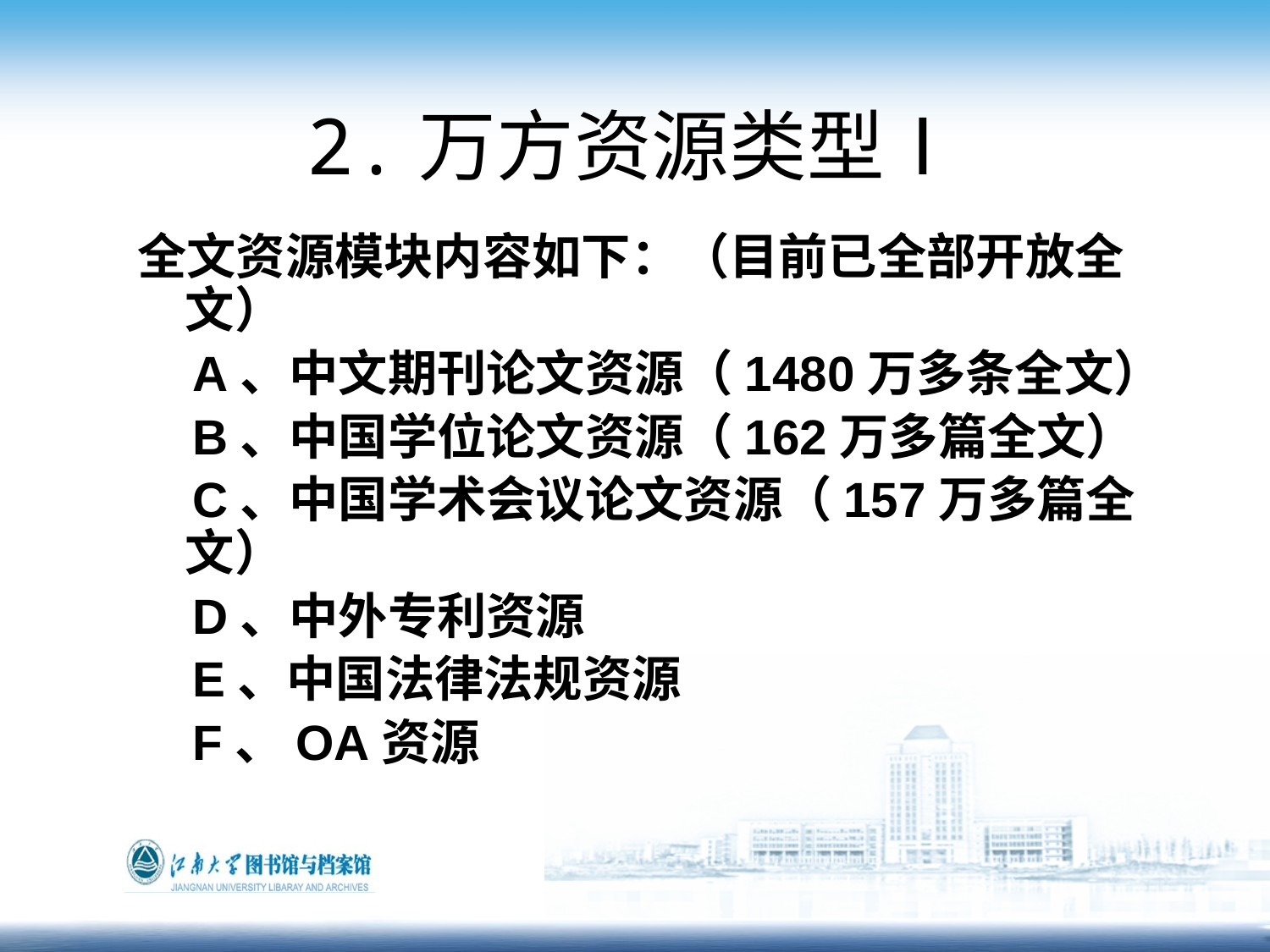

# 2.万方资源类型Ⅰ
全文资源模块内容如下：（目前已全部开放全文）
    A、中文期刊论文资源（1480万多条全文）
    B、中国学位论文资源（162万多篇全文）
    C、中国学术会议论文资源（157万多篇全文）
    D、中外专利资源
    E、中国法律法规资源
    F、OA资源